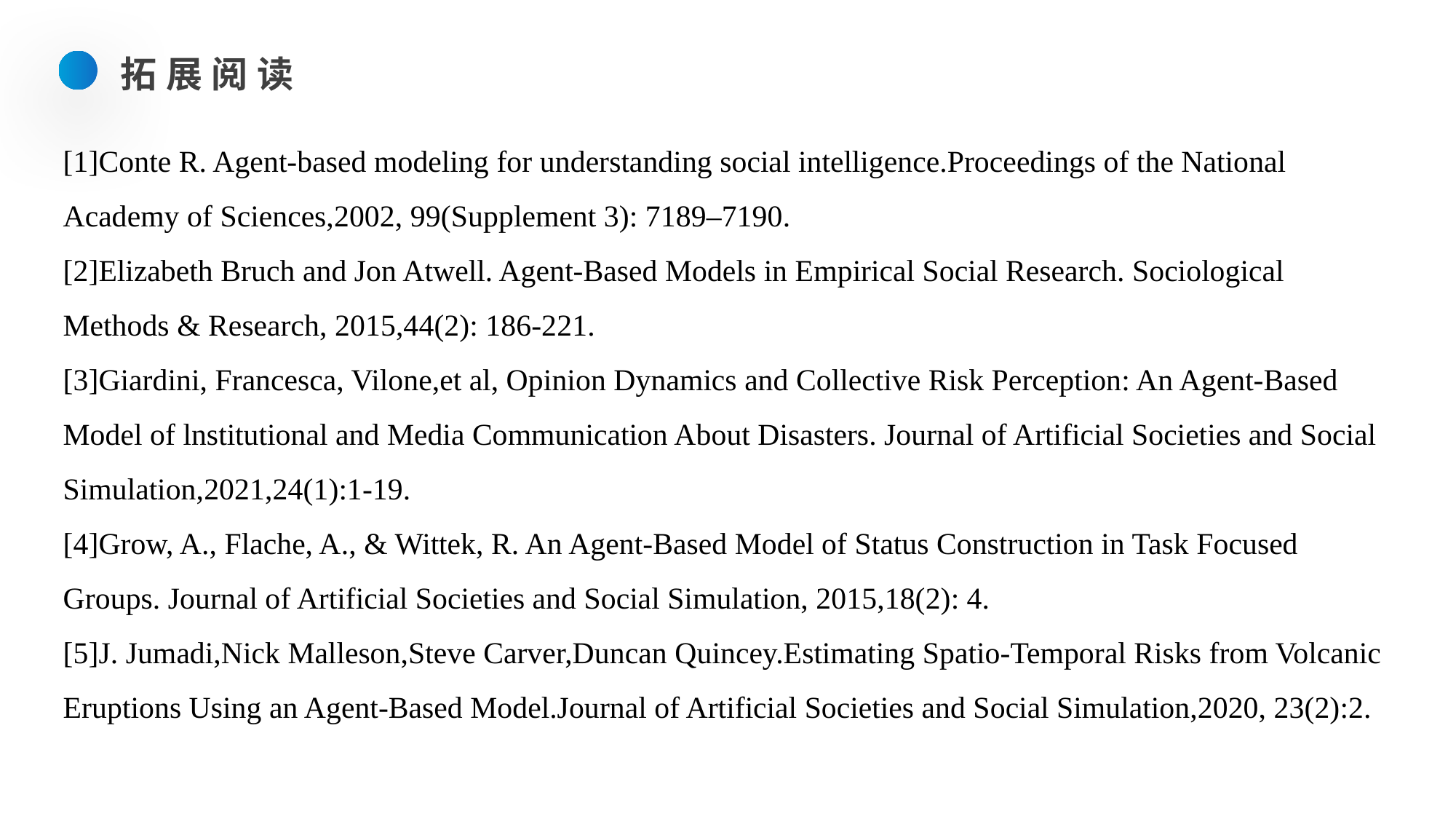

拓展阅读

[1]Conte R. Agent-based modeling for understanding social intelligence.Proceedings of the National Academy of Sciences,2002, 99(Supplement 3): 7189–7190.
[2]Elizabeth Bruch and Jon Atwell. Agent-Based Models in Empirical Social Research. Sociological Methods & Research, 2015,44(2): 186-221.
[3]Giardini, Francesca, Vilone,et al, Opinion Dynamics and Collective Risk Perception: An Agent-Based Model of lnstitutional and Media Communication About Disasters. Journal of Artificial Societies and Social Simulation,2021,24(1):1-19.
[4]Grow, A., Flache, A., & Wittek, R. An Agent-Based Model of Status Construction in Task Focused Groups. Journal of Artificial Societies and Social Simulation, 2015,18(2): 4.
[5]J. Jumadi,Nick Malleson,Steve Carver,Duncan Quincey.Estimating Spatio-Temporal Risks from Volcanic Eruptions Using an Agent-Based Model.Journal of Artificial Societies and Social Simulation,2020, 23(2):2.
Learn More